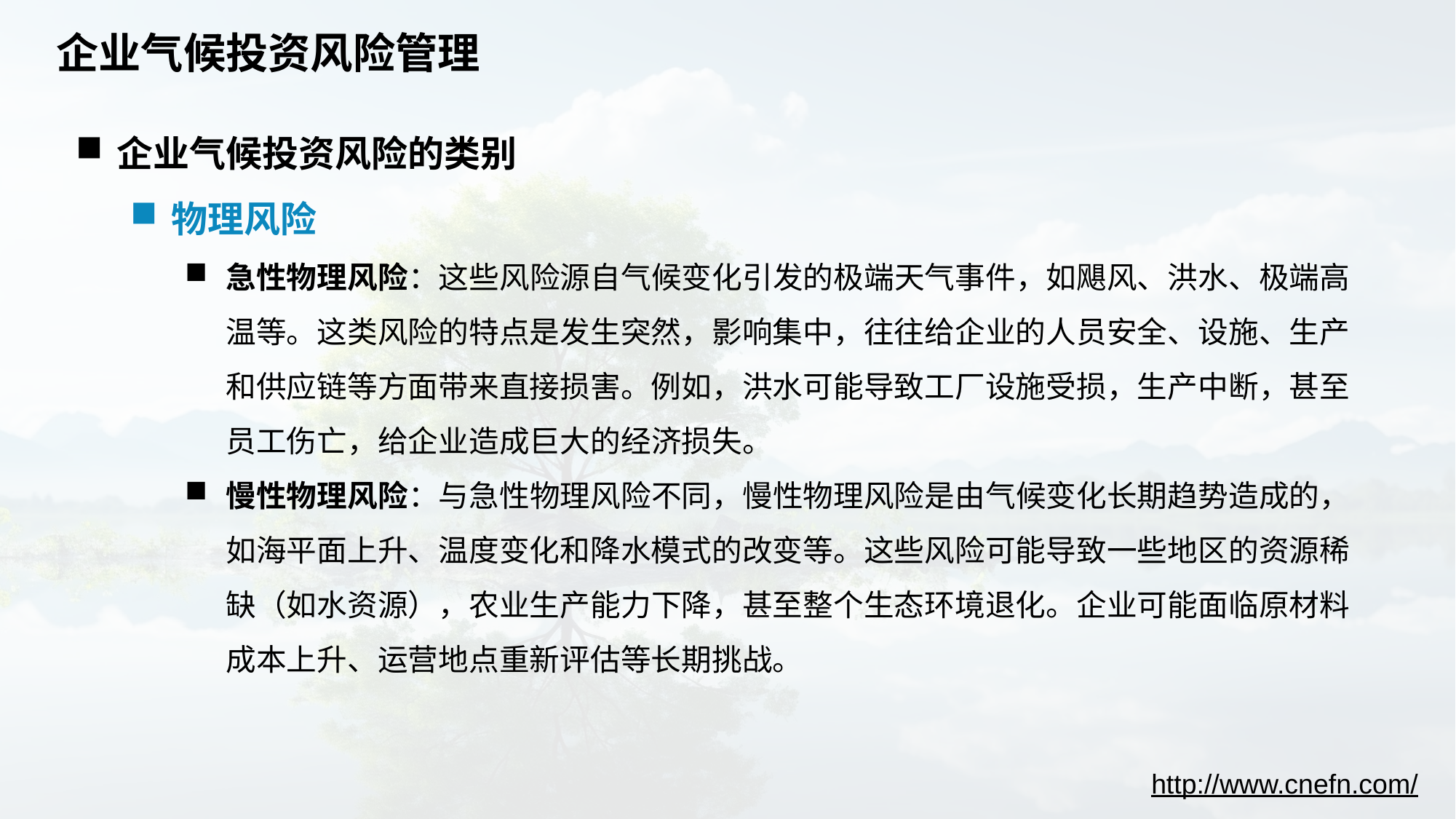

# 企业气候投资风险管理
企业气候投资风险的类别
物理风险
急性物理风险：这些风险源自气候变化引发的极端天气事件，如飓风、洪水、极端高温等。这类风险的特点是发生突然，影响集中，往往给企业的人员安全、设施、生产和供应链等方面带来直接损害。例如，洪水可能导致工厂设施受损，生产中断，甚至员工伤亡，给企业造成巨大的经济损失。
慢性物理风险：与急性物理风险不同，慢性物理风险是由气候变化长期趋势造成的，如海平面上升、温度变化和降水模式的改变等。这些风险可能导致一些地区的资源稀缺（如水资源），农业生产能力下降，甚至整个生态环境退化。企业可能面临原材料成本上升、运营地点重新评估等长期挑战。